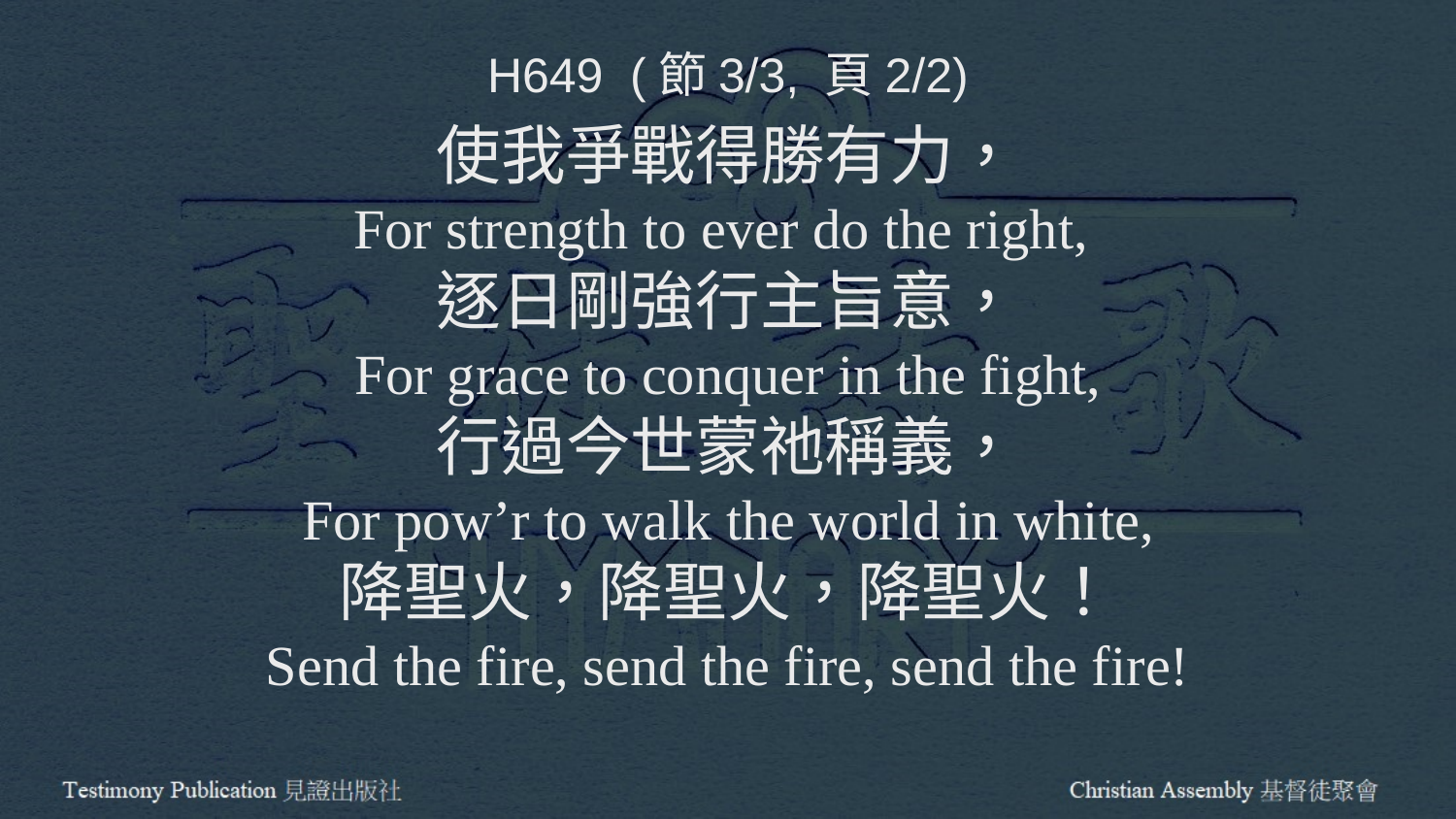

H649  (節3/3, 頁2/2)
使我爭戰得勝有力，
For strength to ever do the right,
逐日剛強行主旨意，
For grace to conquer in the fight,
行過今世蒙祂稱義，
For pow’r to walk the world in white,
降聖火，降聖火，降聖火！
Send the fire, send the fire, send the fire!